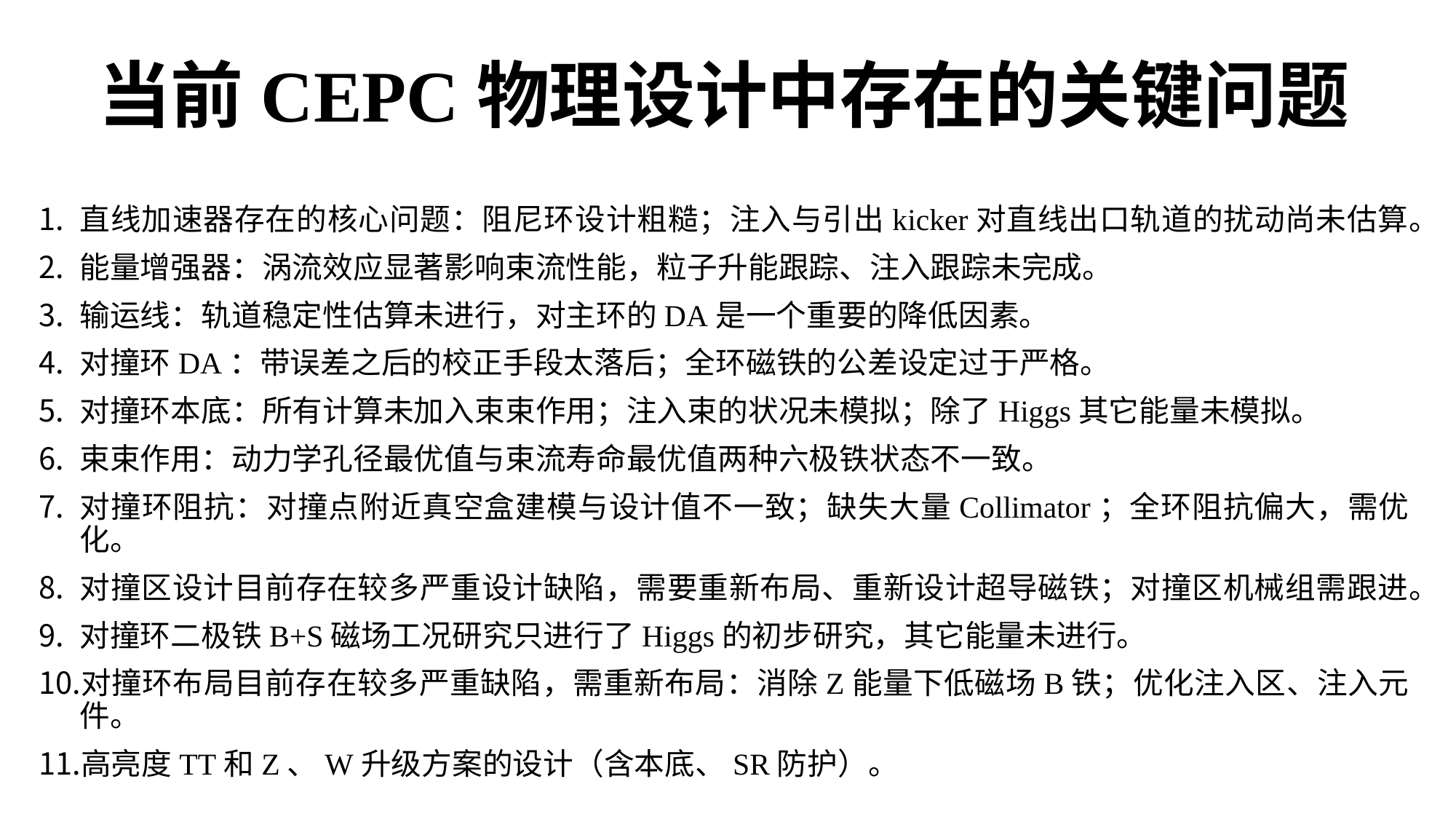

# 当前CEPC物理设计中存在的关键问题
直线加速器存在的核心问题：阻尼环设计粗糙；注入与引出kicker对直线出口轨道的扰动尚未估算。
能量增强器：涡流效应显著影响束流性能，粒子升能跟踪、注入跟踪未完成。
输运线：轨道稳定性估算未进行，对主环的DA是一个重要的降低因素。
对撞环DA：带误差之后的校正手段太落后；全环磁铁的公差设定过于严格。
对撞环本底：所有计算未加入束束作用；注入束的状况未模拟；除了Higgs其它能量未模拟。
束束作用：动力学孔径最优值与束流寿命最优值两种六极铁状态不一致。
对撞环阻抗：对撞点附近真空盒建模与设计值不一致；缺失大量Collimator；全环阻抗偏大，需优化。
对撞区设计目前存在较多严重设计缺陷，需要重新布局、重新设计超导磁铁；对撞区机械组需跟进。
对撞环二极铁B+S磁场工况研究只进行了Higgs的初步研究，其它能量未进行。
对撞环布局目前存在较多严重缺陷，需重新布局：消除Z能量下低磁场B铁；优化注入区、注入元件。
高亮度TT和Z、W升级方案的设计（含本底、SR防护）。